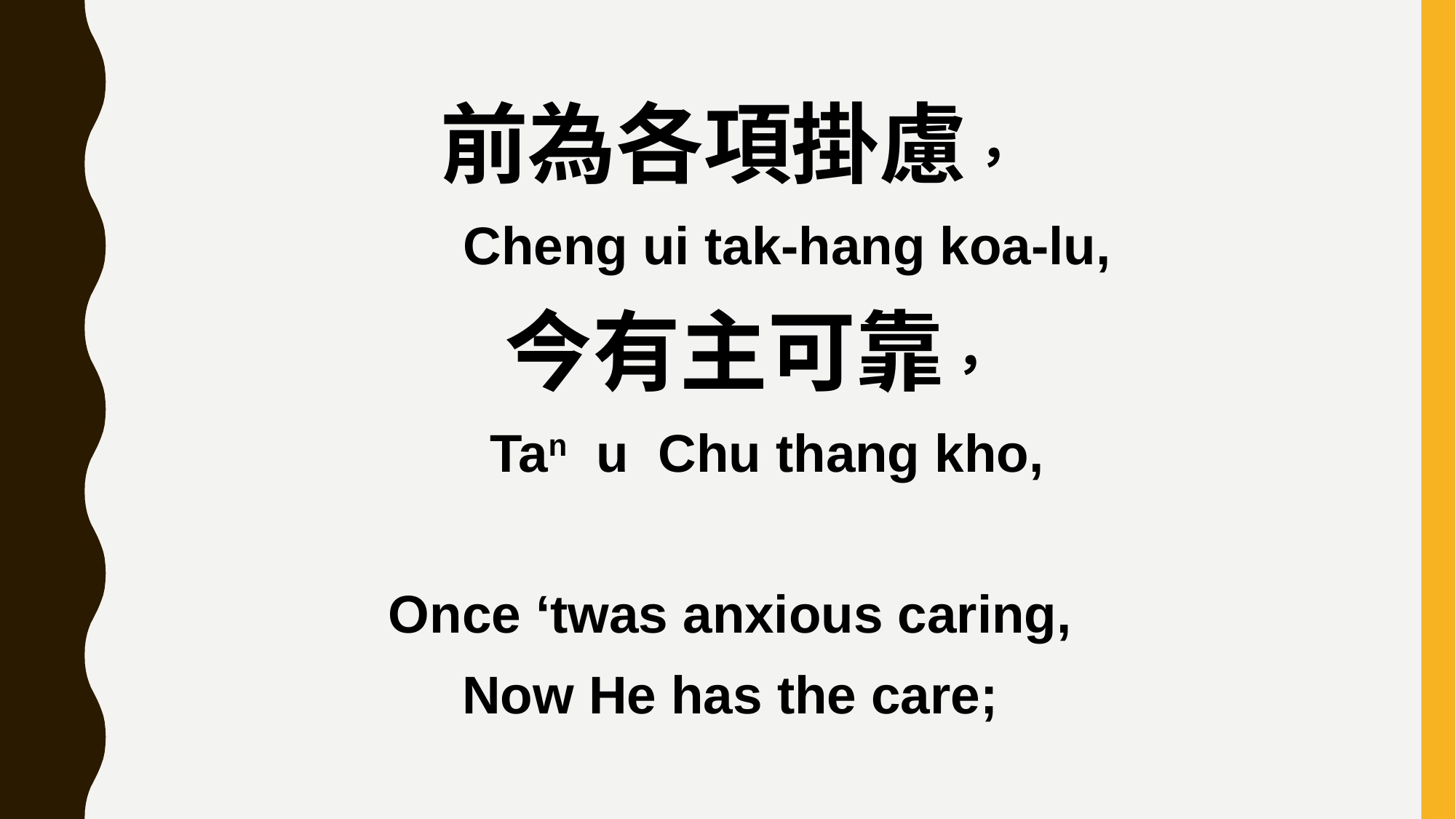

前為各項掛慮，
                  Cheng ui tak-hang koa-lu,
 今有主可靠，
     Tan  u  Chu thang kho,

Once ‘twas anxious caring,
Now He has the care;